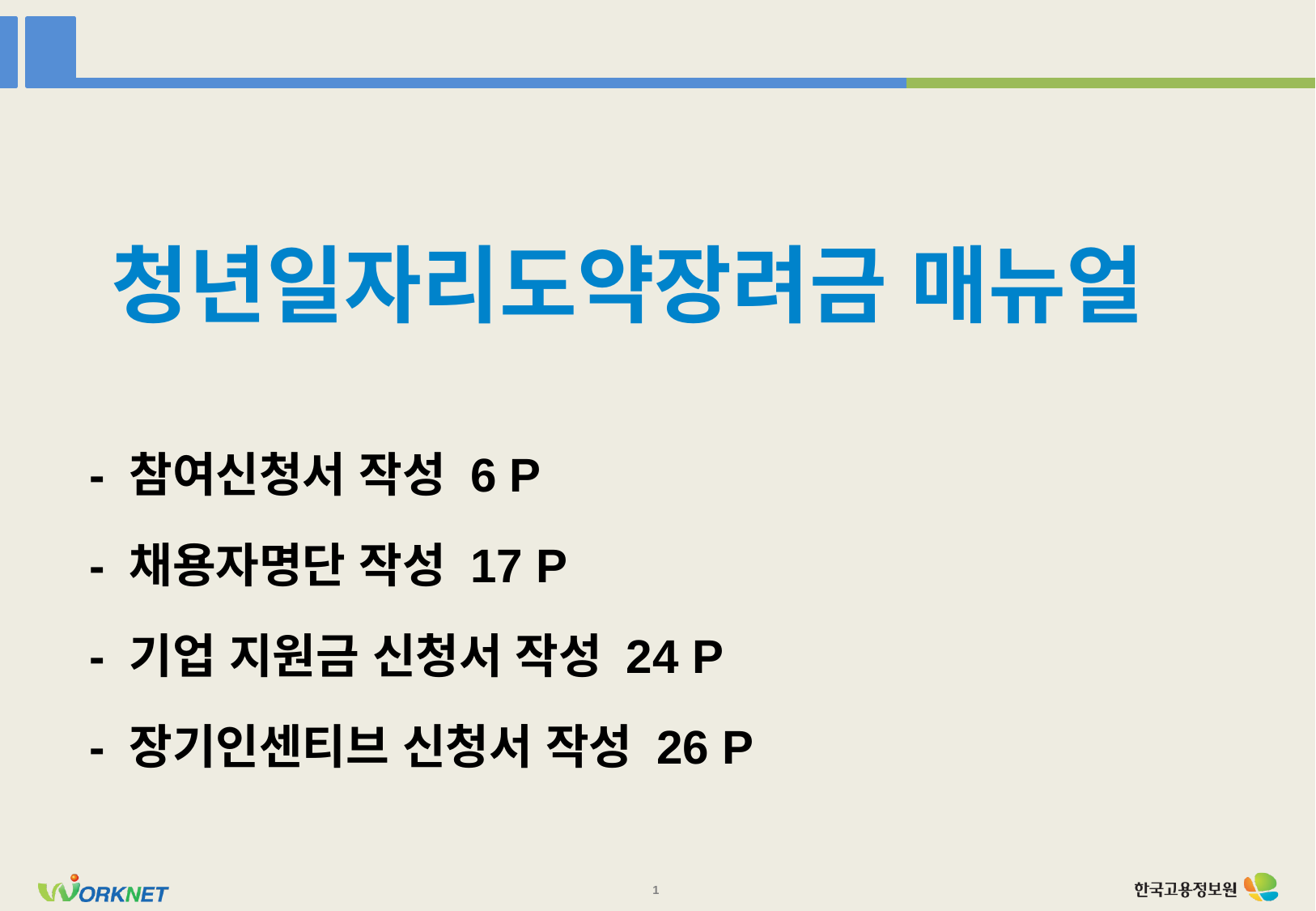

청년일자리도약장려금 매뉴얼

- 참여신청서 작성 6 P
- 채용자명단 작성 17 P
- 기업 지원금 신청서 작성 24 P
- 장기인센티브 신청서 작성 26 P